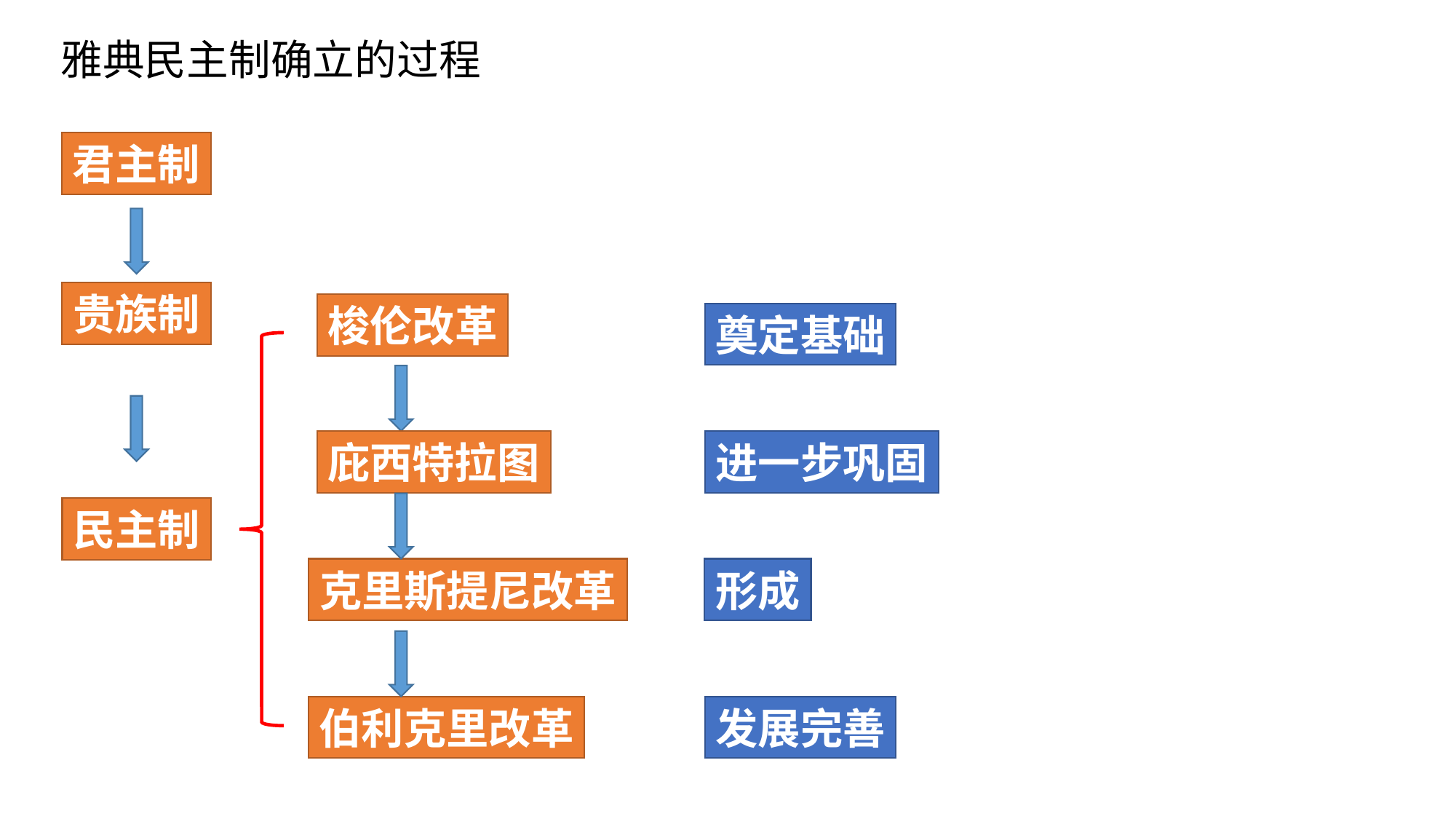

# 雅典民主制确立的过程

君主制

贵族制
梭伦改革
奠定基础

庇西特拉图
进一步巩固

民主制
克里斯提尼改革
形成

伯利克里改革
发展完善